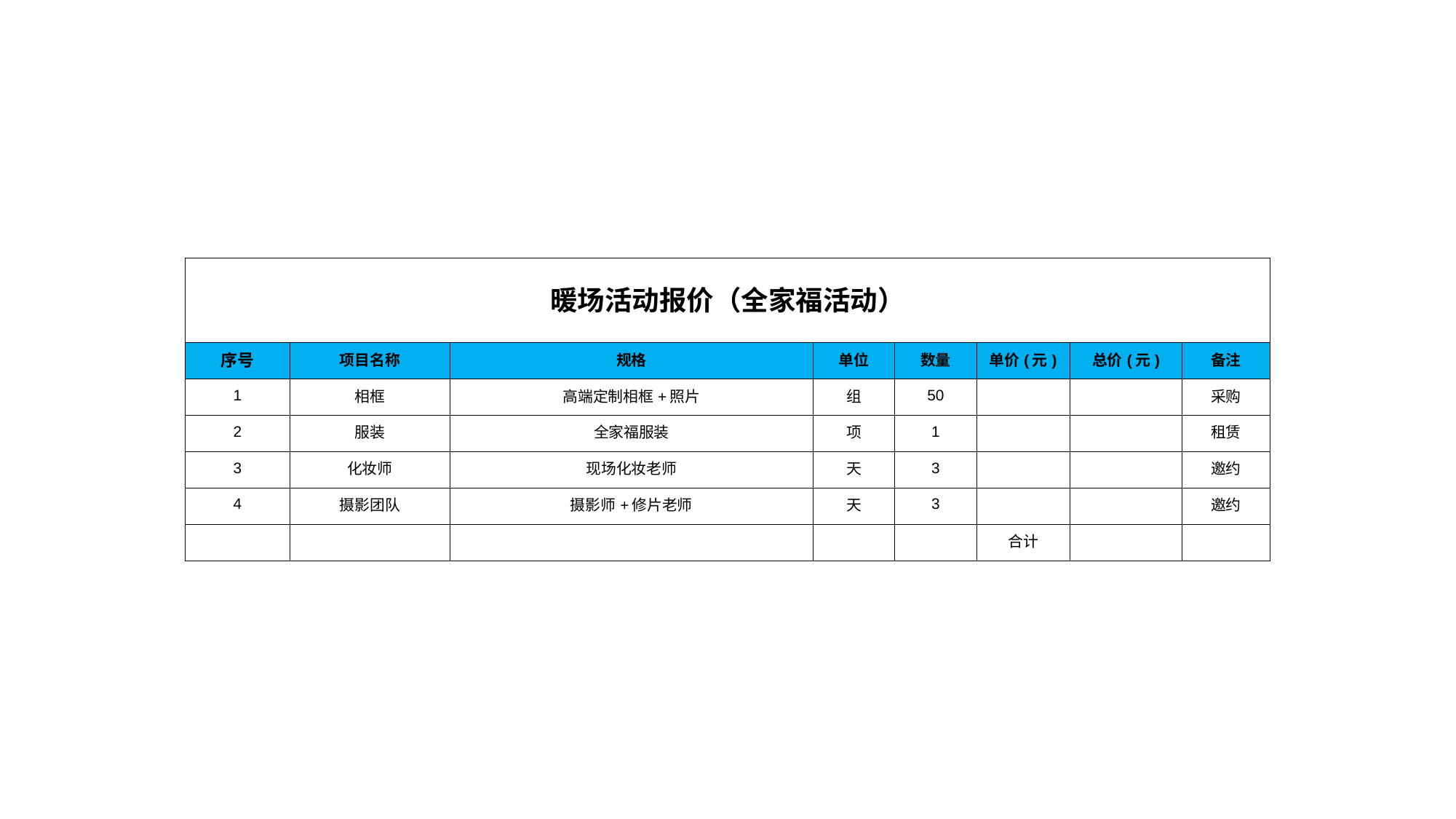

| 暖场活动报价（全家福活动） |  |  |  |  |  |  |  |
| --- | --- | --- | --- | --- | --- | --- | --- |
| 序号 | 项目名称 | 规格 | 单位 | 数量 | 单价(元) | 总价(元) | 备注 |
| 1 | 相框 | 高端定制相框+照片 | 组 | 50 |  |  | 采购 |
| 2 | 服装 | 全家福服装 | 项 | 1 |  |  | 租赁 |
| 3 | 化妆师 | 现场化妆老师 | 天 | 3 |  |  | 邀约 |
| 4 | 摄影团队 | 摄影师+修片老师 | 天 | 3 |  |  | 邀约 |
|  |  |  |  |  | 合计 |  |  |